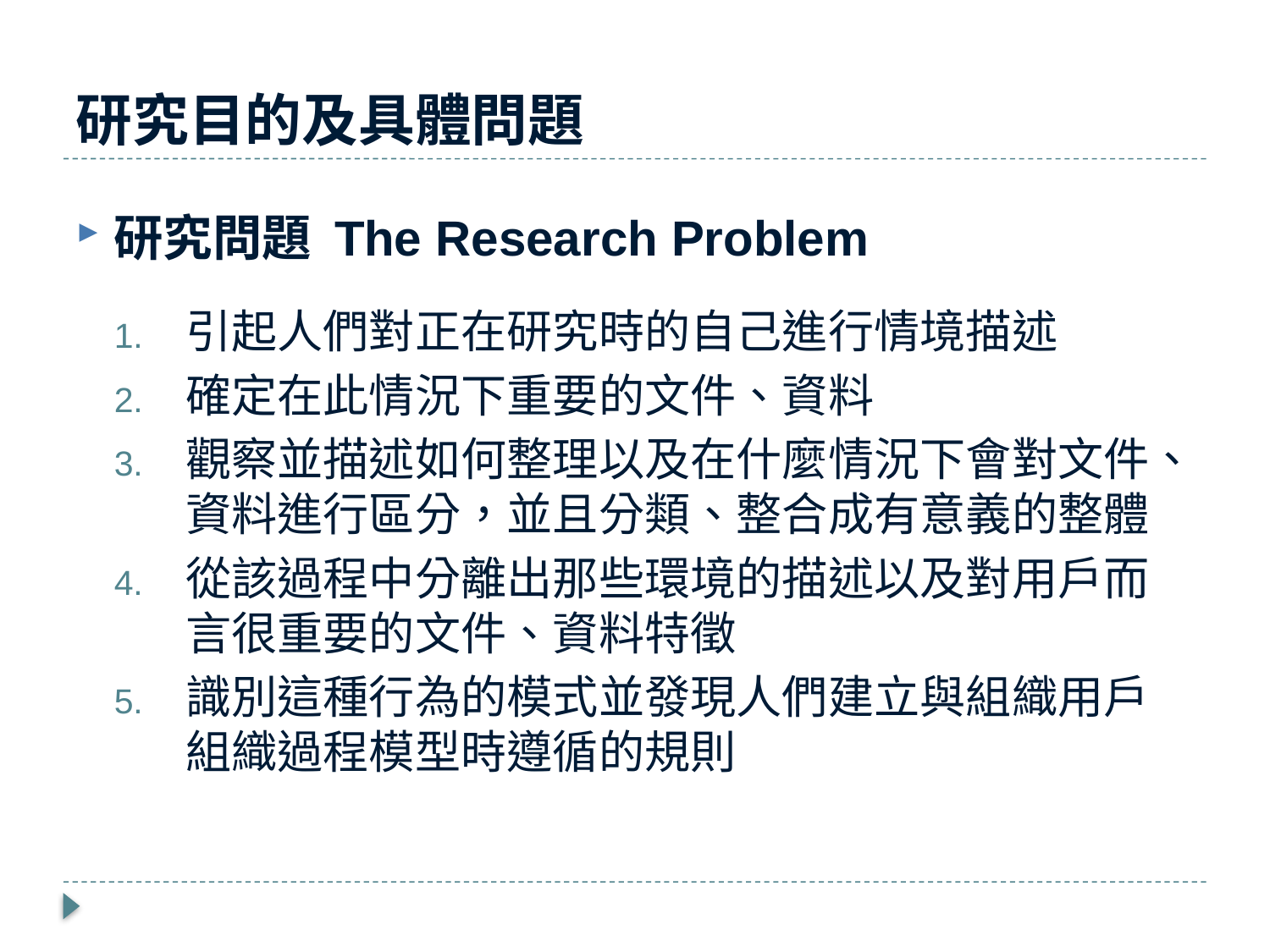

# 研究目的及具體問題

研究問題 The Research Problem

引起人們對正在研究時的自己進行情境描述
確定在此情況下重要的文件、資料
觀察並描述如何整理以及在什麼情況下會對文件、資料進行區分，並且分類、整合成有意義的整體
從該過程中分離出那些環境的描述以及對用戶而言很重要的文件、資料特徵
識別這種行為的模式並發現人們建立與組織用戶組織過程模型時遵循的規則